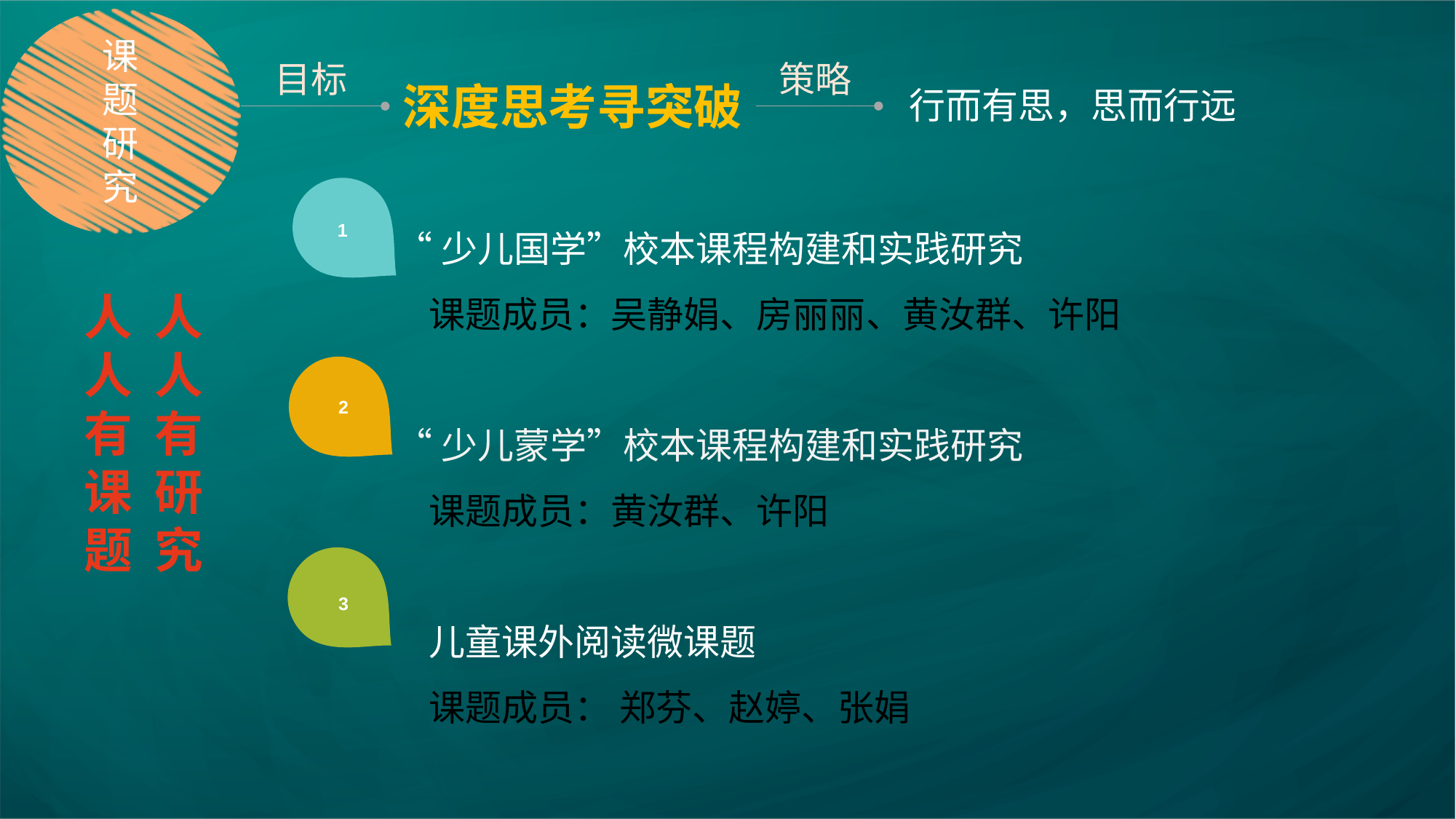

课题研究
目标
策略
深度思考寻突破

行而有思，思而行远

1
“少儿国学”校本课程构建和实践研究
   课题成员：吴静娟、房丽丽、黄汝群、许阳

“少儿蒙学”校本课程构建和实践研究
   课题成员：黄汝群、许阳

   儿童课外阅读微课题
   课题成员： 郑芬、赵婷、张娟
人  人
人  人
有  有
课  研
题  究

2

3